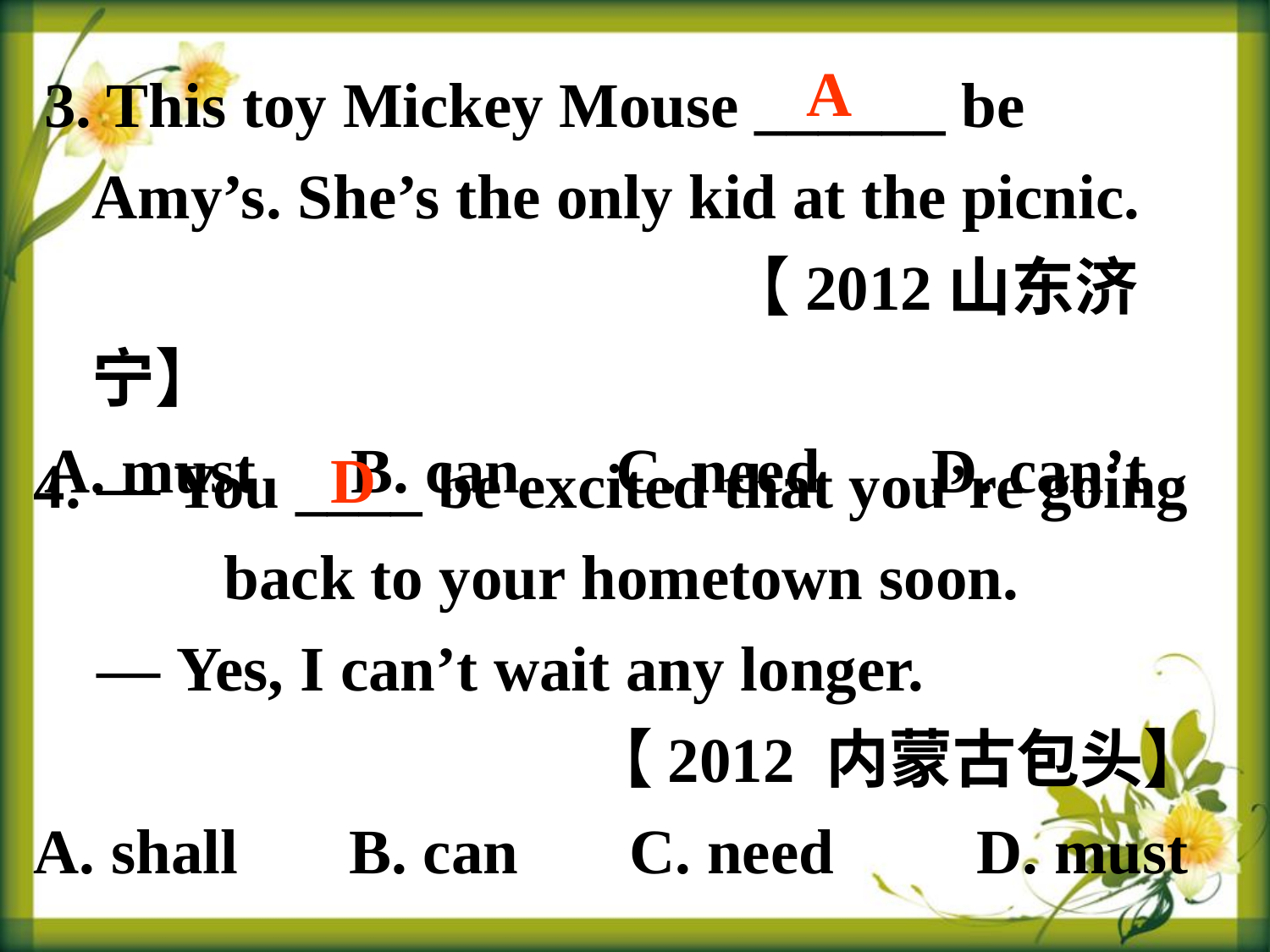

A
3. This toy Mickey Mouse ______ be Amy’s. She’s the only kid at the picnic. 					【2012山东济宁】
A. must      B. can      C. need       D. can’t
4. — You ____ be excited that you’re going 	 back to your hometown soon.
    — Yes, I can’t wait any longer. 						【2012 内蒙古包头】
A. shall       B. can       C. need         D. must
D